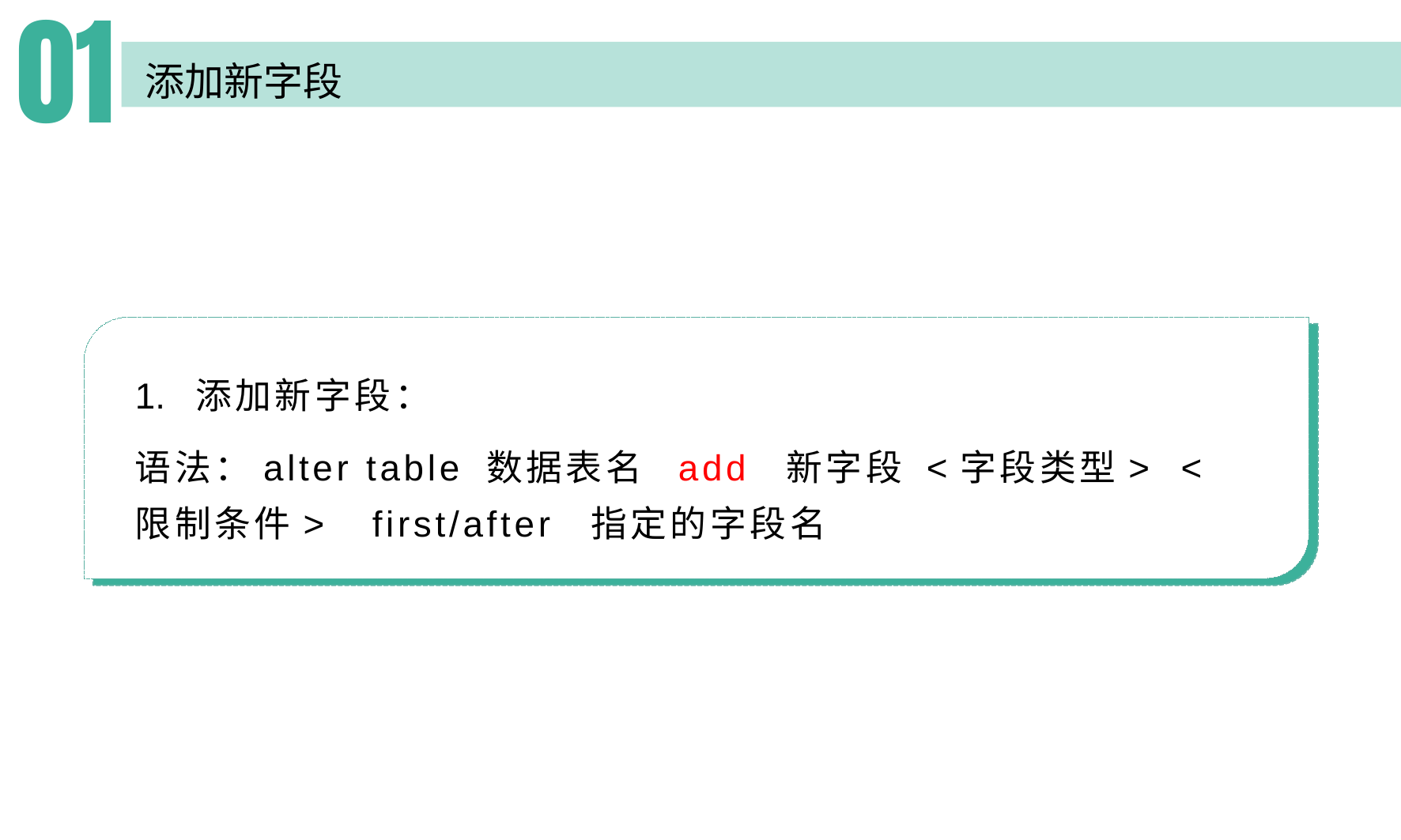

01

添加新字段

添加新字段：
语法：alter table 数据表名  add  新字段 <字段类型>  <限制条件>   	first/after  指定的字段名